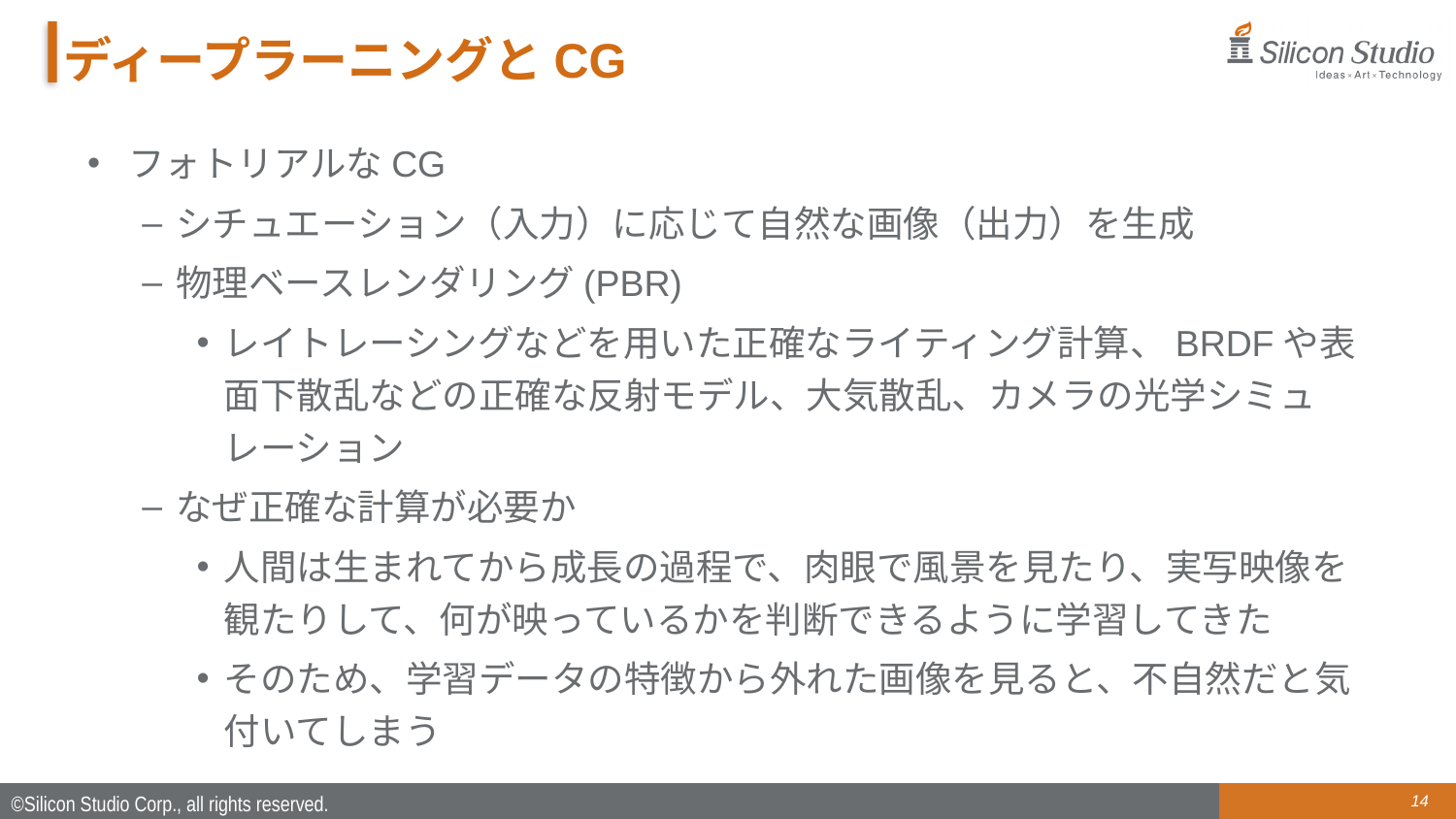

# ディープラーニングとCG
フォトリアルなCG
シチュエーション（入力）に応じて自然な画像（出力）を生成
物理ベースレンダリング(PBR)
レイトレーシングなどを用いた正確なライティング計算、BRDFや表面下散乱などの正確な反射モデル、大気散乱、カメラの光学シミュレーション
なぜ正確な計算が必要か
人間は生まれてから成長の過程で、肉眼で風景を見たり、実写映像を観たりして、何が映っているかを判断できるように学習してきた
そのため、学習データの特徴から外れた画像を見ると、不自然だと気付いてしまう